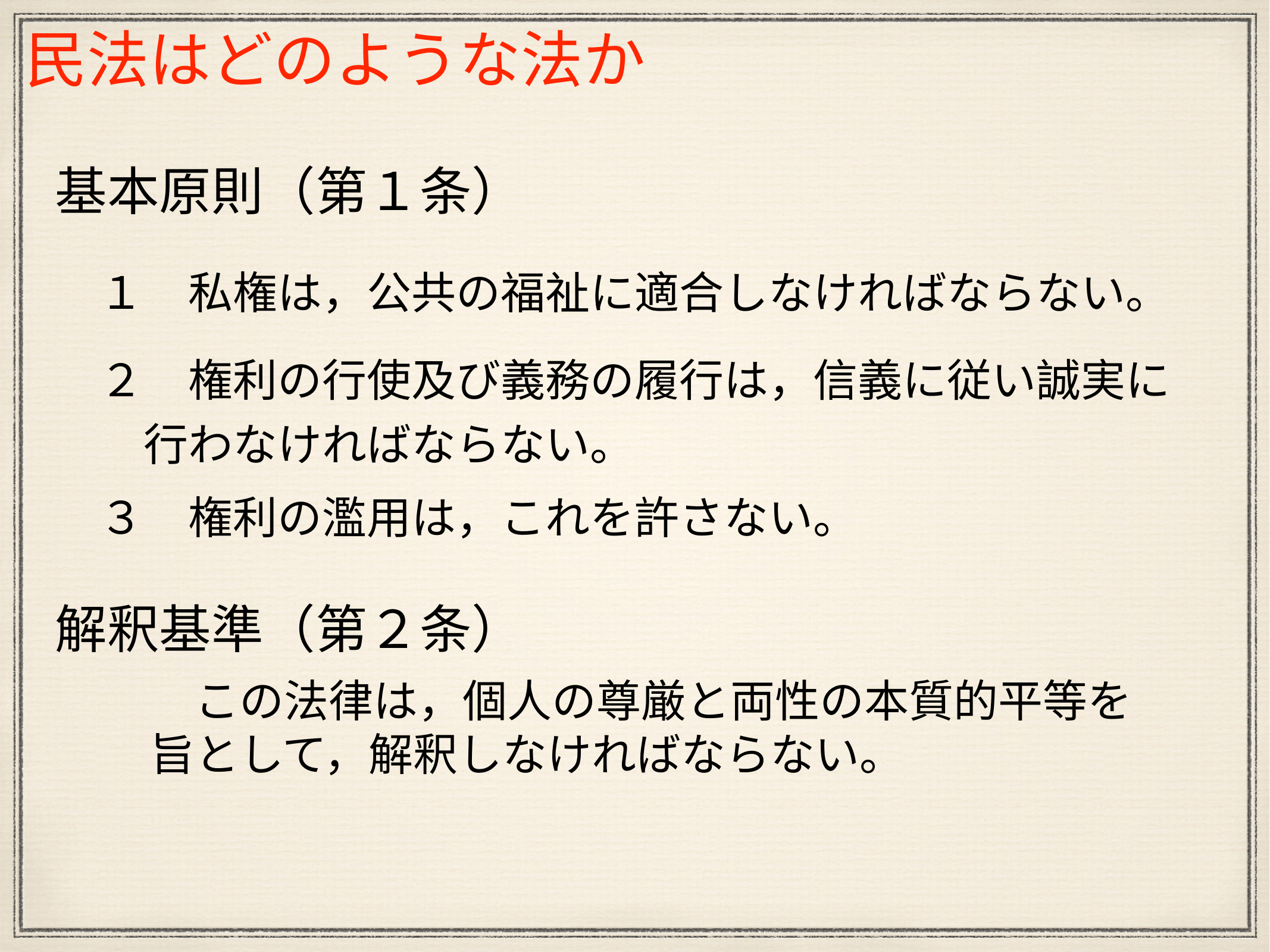

民法はどのような法か
基本原則（第１条）
１　私権は，公共の福祉に適合しなければならない。
２　権利の行使及び義務の履行は，信義に従い誠実に
行わなければならない。
３　権利の濫用は，これを許さない。
解釈基準（第２条）
　この法律は，個人の尊厳と両性の本質的平等を旨として，解釈しなければならない。